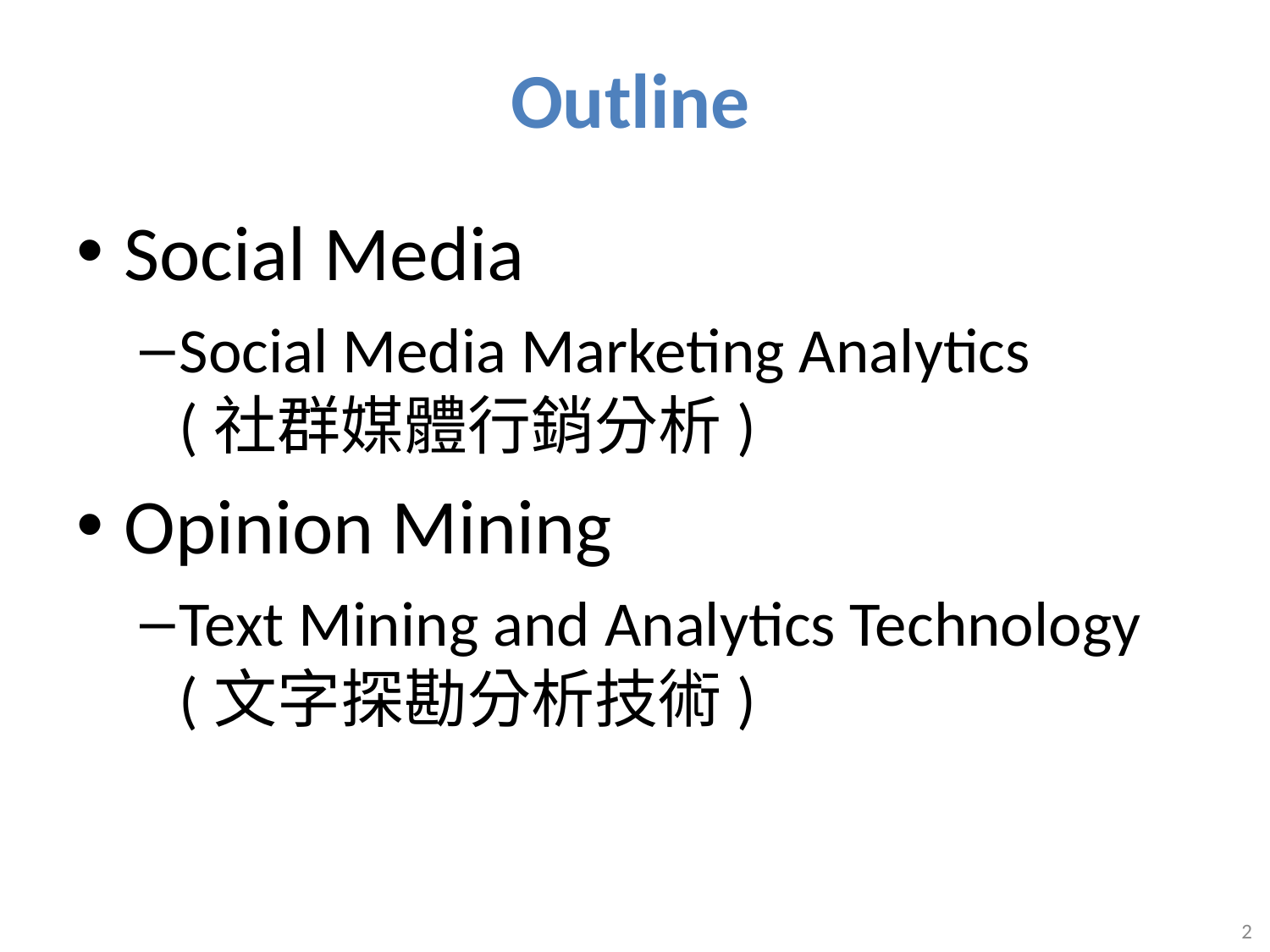

# Outline
Social Media
Social Media Marketing Analytics
(社群媒體行銷分析)
Opinion Mining
Text Mining and Analytics Technology
(文字探勘分析技術)
2